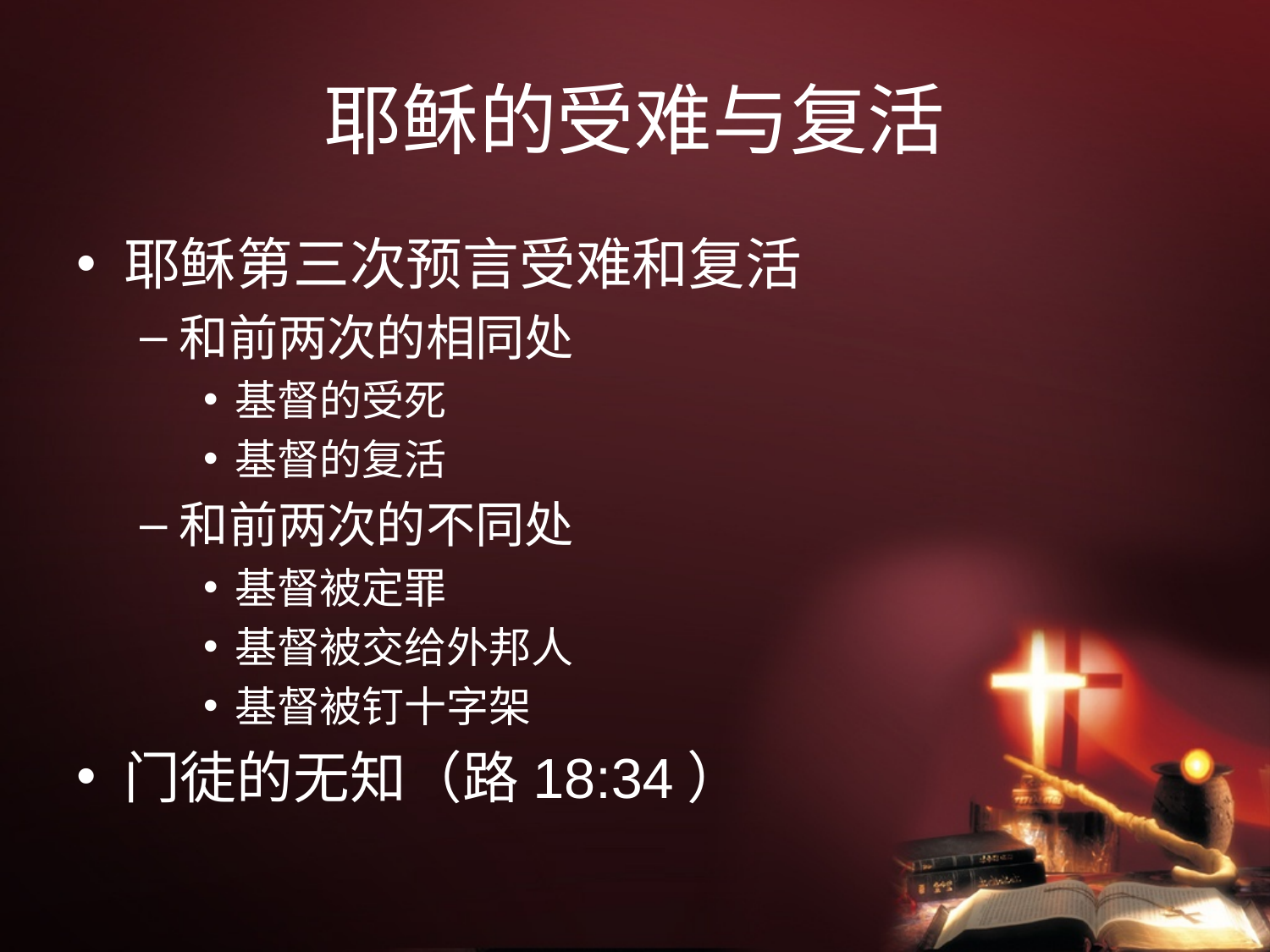

# 耶稣的受难与复活
耶稣第三次预言受难和复活
和前两次的相同处
基督的受死
基督的复活
和前两次的不同处
基督被定罪
基督被交给外邦人
基督被钉十字架
门徒的无知（路18:34）